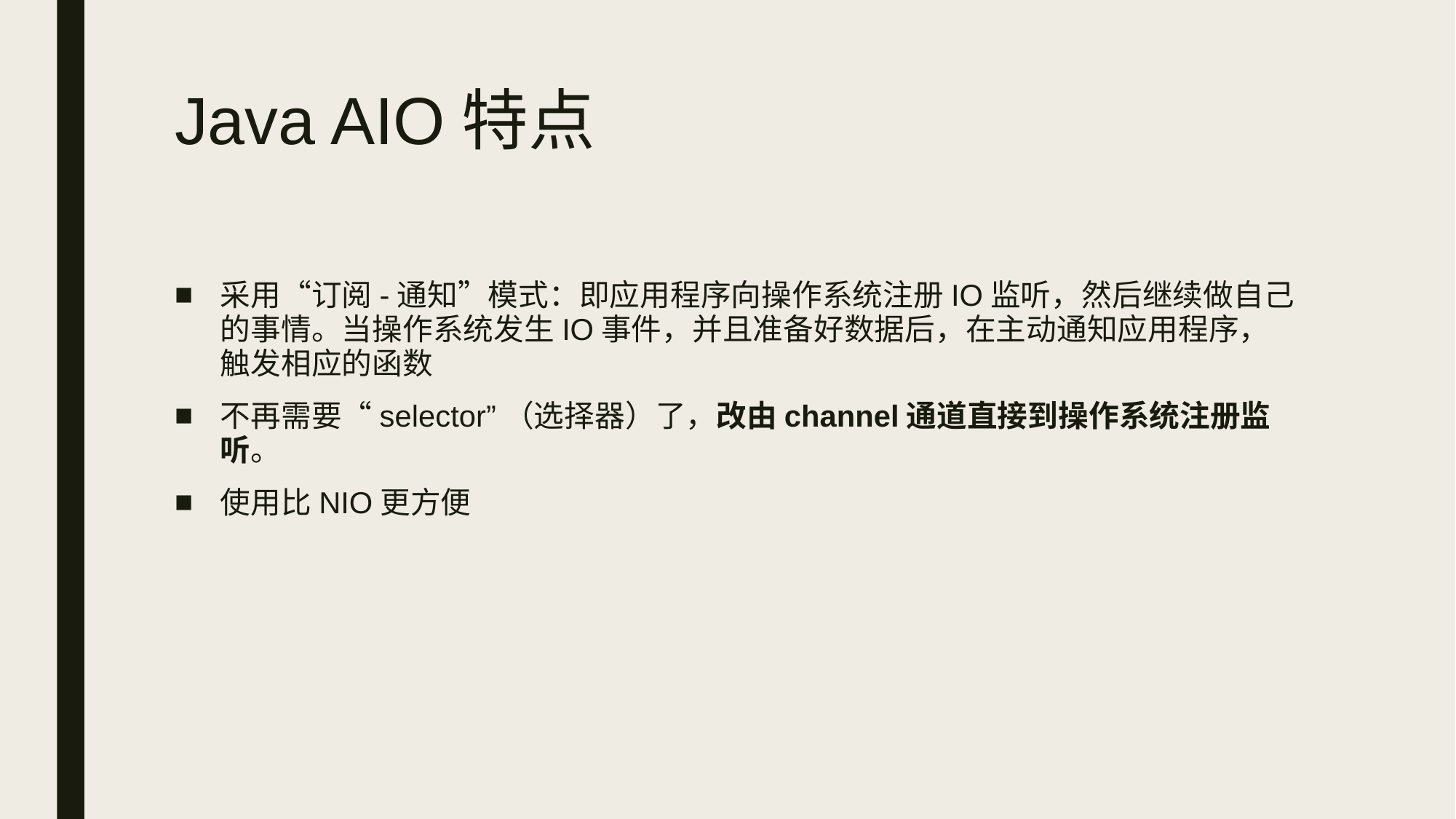

# Java AIO特点
采用“订阅-通知”模式：即应用程序向操作系统注册IO监听，然后继续做自己的事情。当操作系统发生IO事件，并且准备好数据后，在主动通知应用程序，触发相应的函数
不再需要“selector”（选择器）了，改由channel通道直接到操作系统注册监听。
使用比NIO更方便